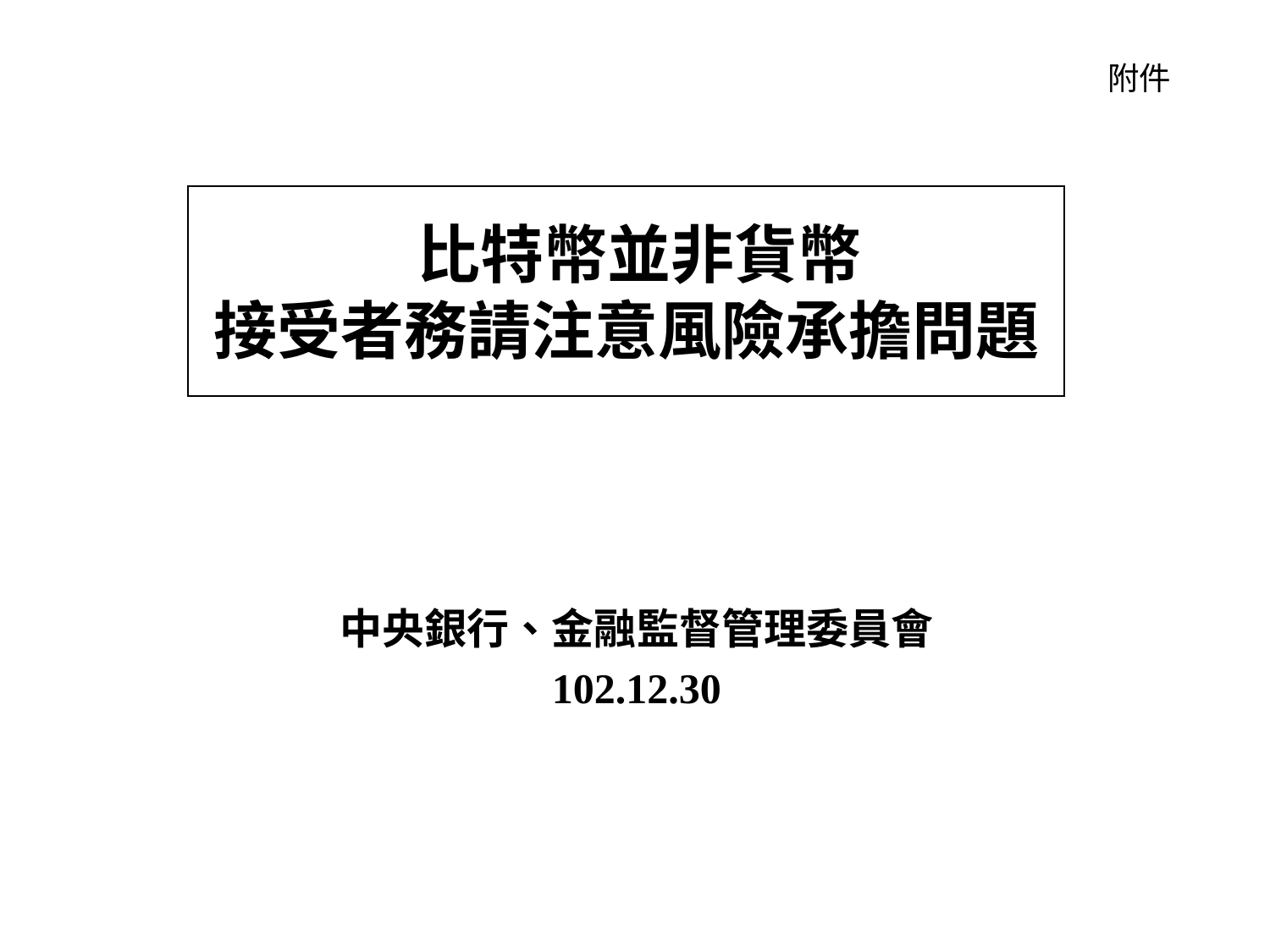

附件
 比特幣並非貨幣
接受者務請注意風險承擔問題
中央銀行、金融監督管理委員會
102.12.30